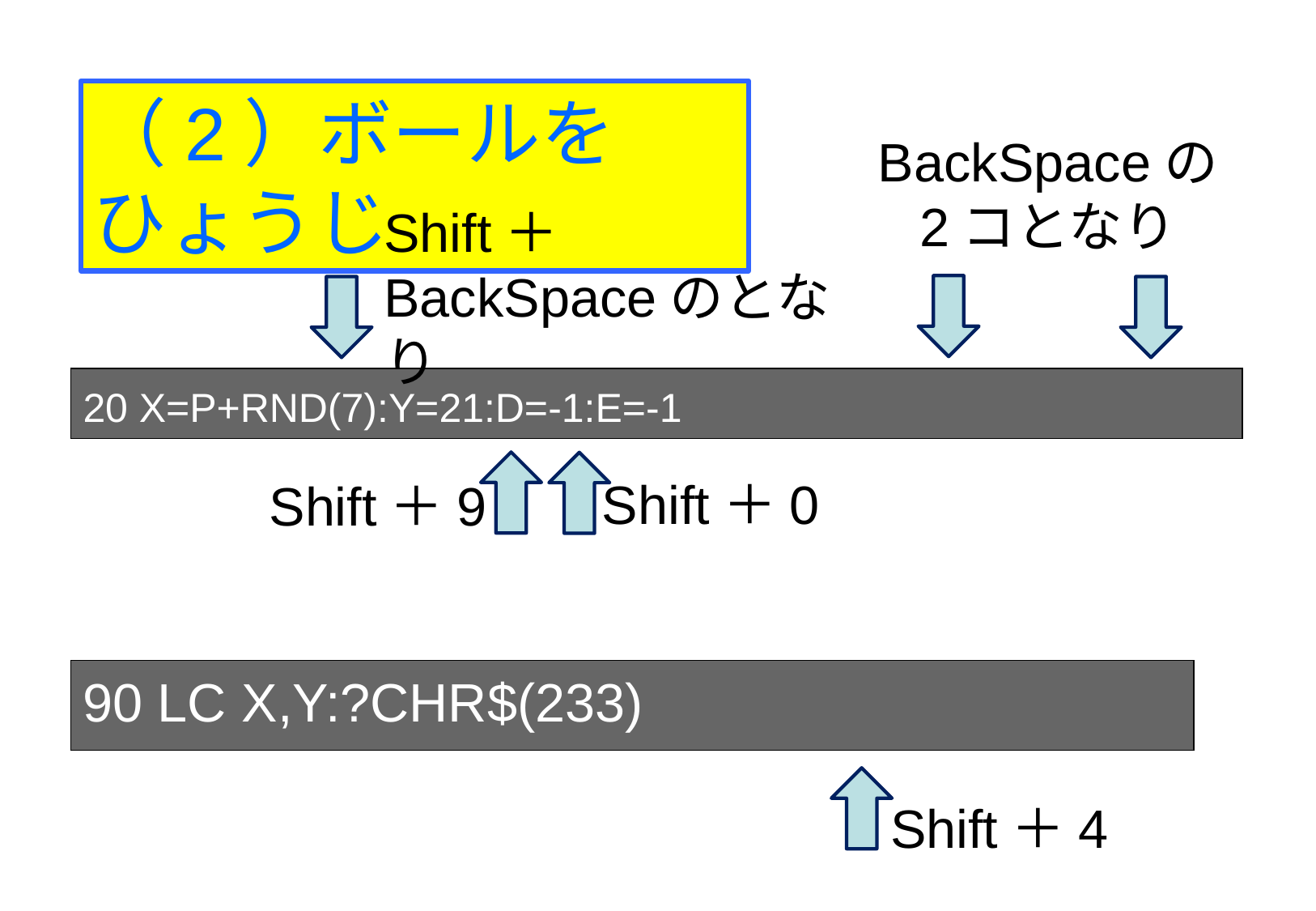

（2）ボールをひょうじ
BackSpaceの
2コとなり
Shift＋
BackSpaceのとなり

20 X=P+RND(7):Y=21:D=-1:E=-1

Shift＋0
Shift＋9
90 LC X,Y:?CHR$(233)

Shift＋4